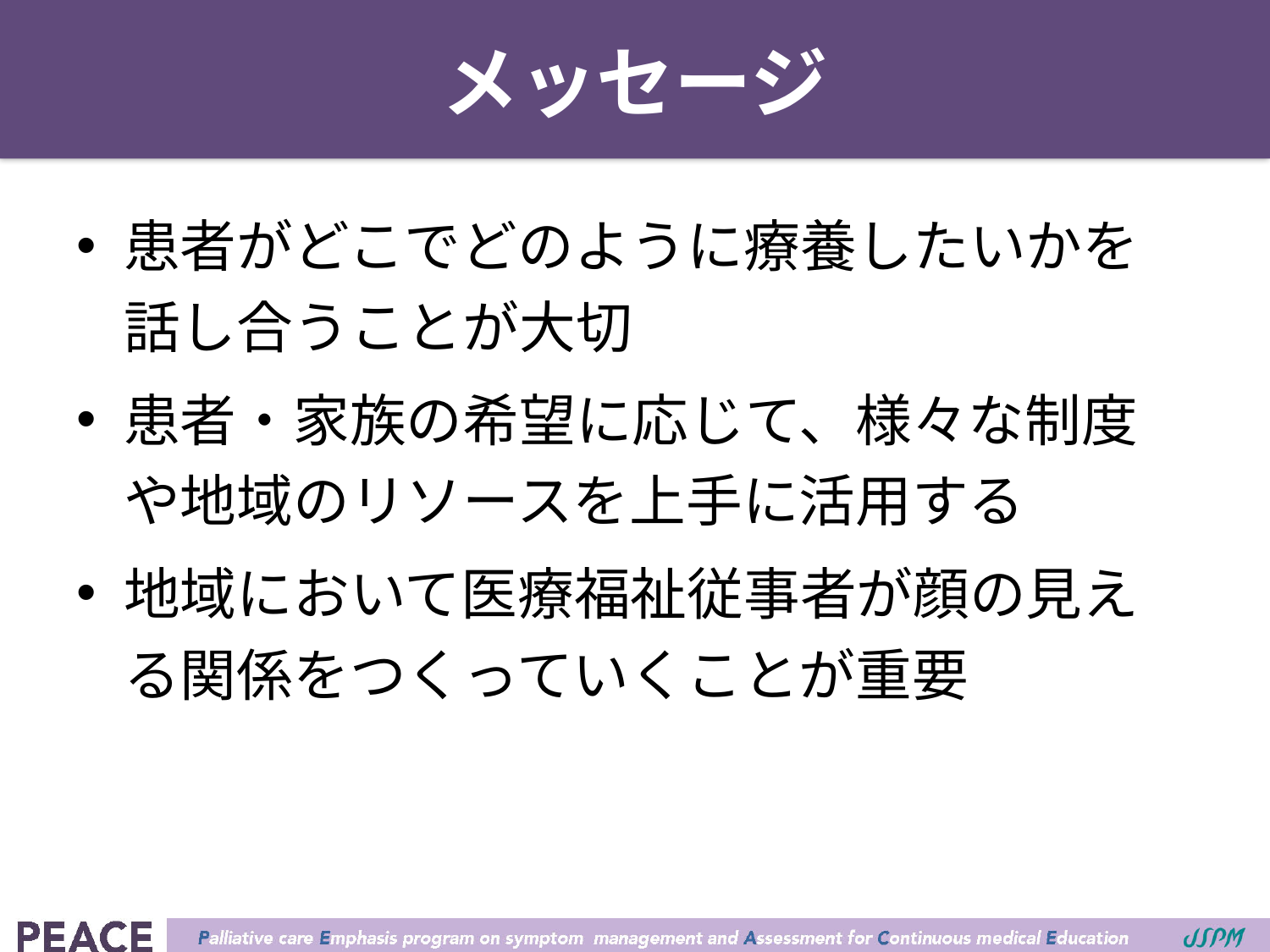

# メッセージ
患者がどこでどのように療養したいかを話し合うことが大切
患者・家族の希望に応じて、様々な制度や地域のリソースを上手に活用する
地域において医療福祉従事者が顔の見える関係をつくっていくことが重要